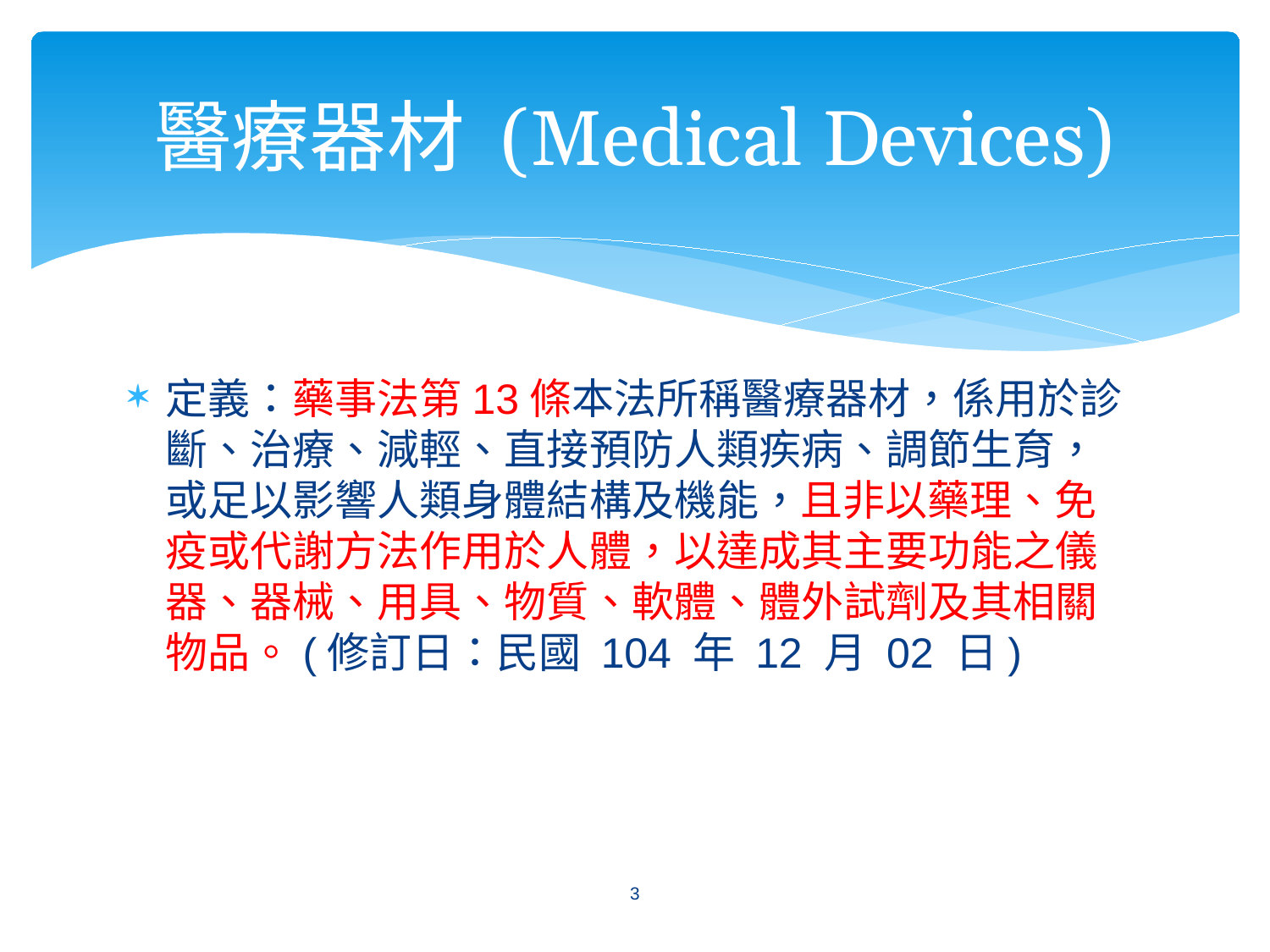

# 醫療器材 (Medical Devices)
定義：藥事法第13條本法所稱醫療器材，係用於診斷、治療、減輕、直接預防人類疾病、調節生育，或足以影響人類身體結構及機能，且非以藥理、免疫或代謝方法作用於人體，以達成其主要功能之儀器、器械、用具、物質、軟體、體外試劑及其相關物品。(修訂日：民國 104 年 12 月 02 日)

3